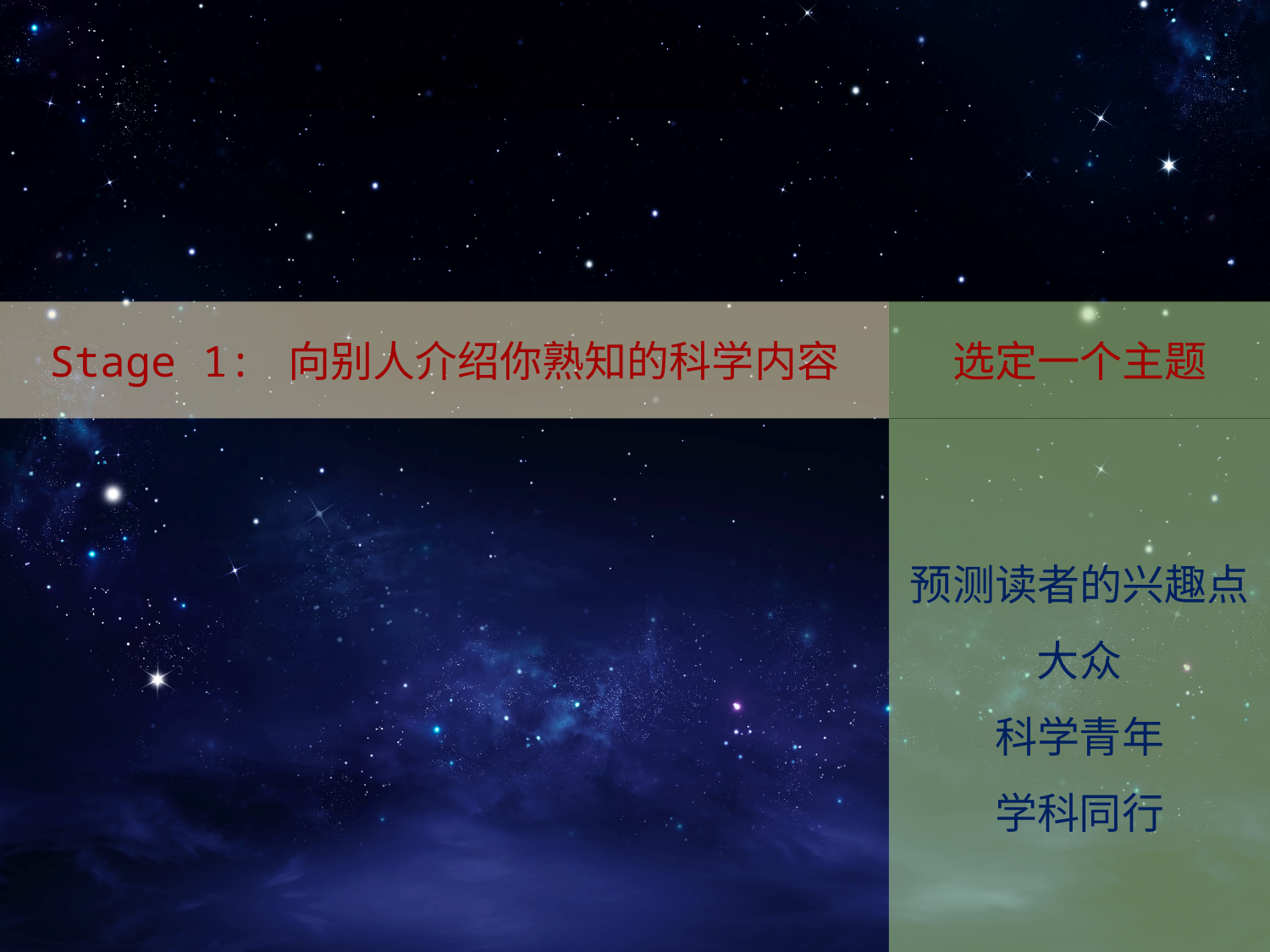

Stage 1: 向别人介绍你熟知的科学内容
选定一个主题
预测读者的兴趣点
大众
科学青年
学科同行